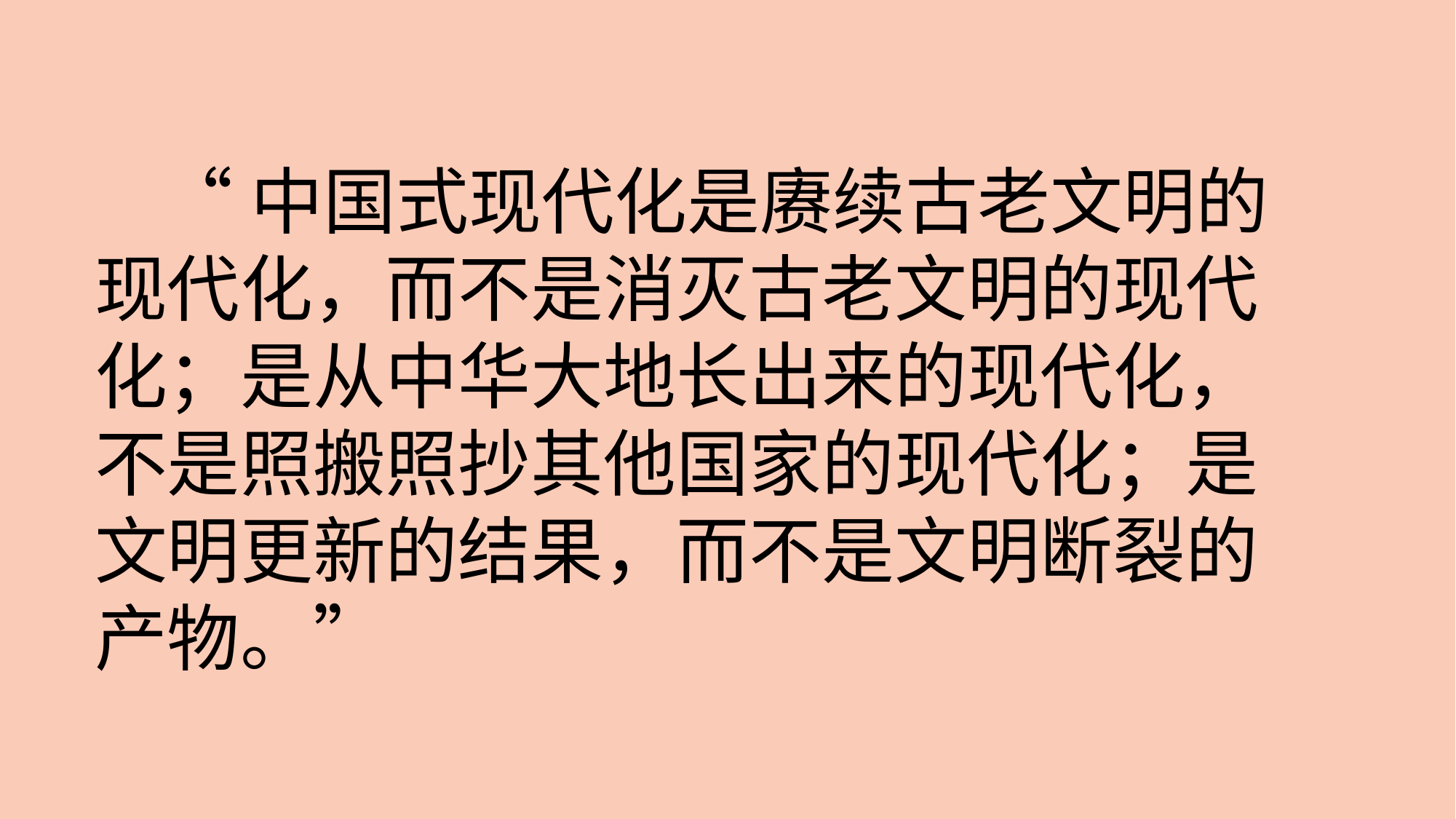

“中国式现代化是赓续古老文明的现代化，而不是消灭古老文明的现代化；是从中华大地长出来的现代化，不是照搬照抄其他国家的现代化；是文明更新的结果，而不是文明断裂的产物。”